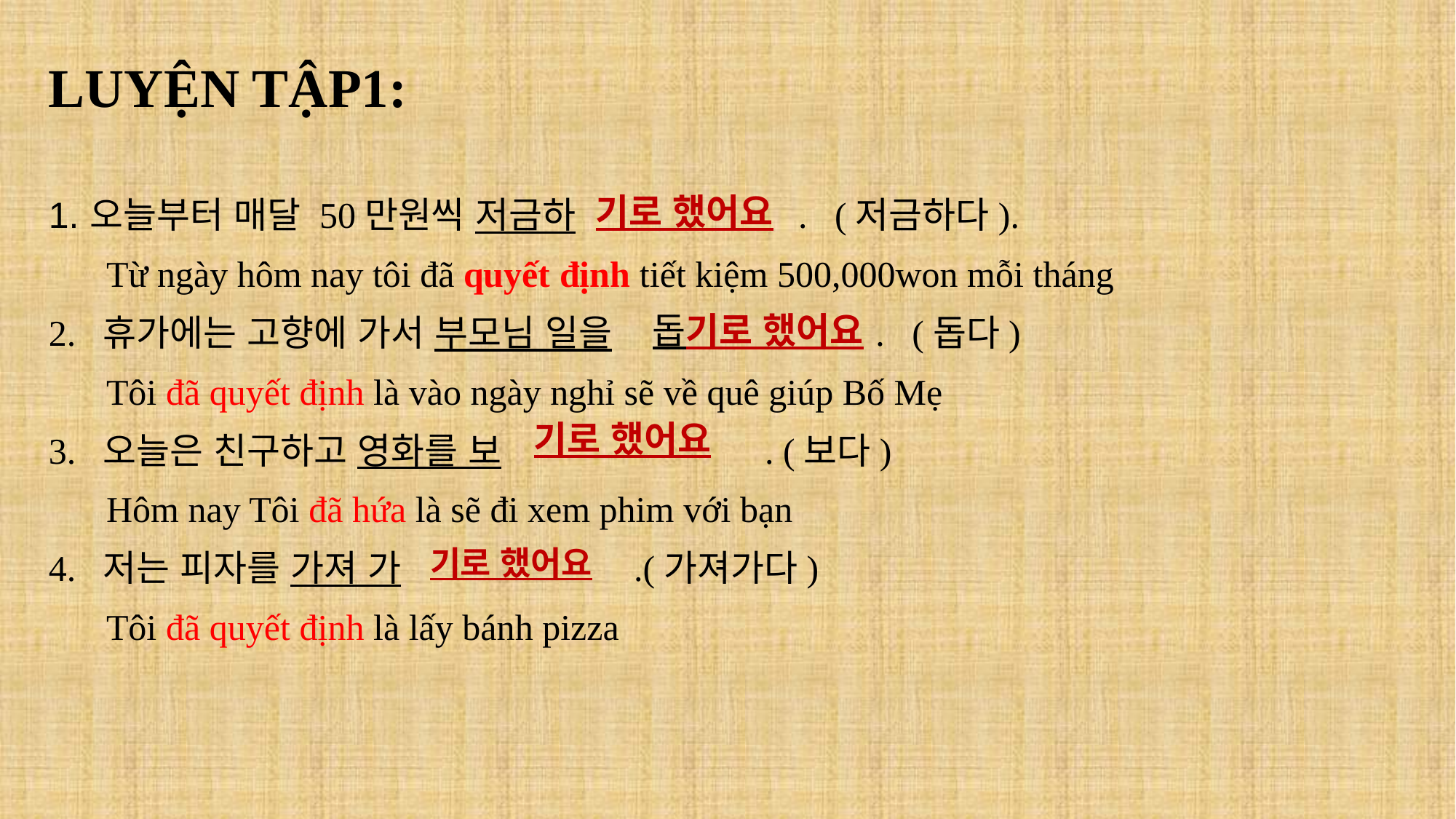

LUYỆN TẬP1:

오늘부터 매달 50만원씩 저금하                     .   (저금하다).
Từ ngày hôm nay tôi đã quyết định tiết kiệm 500,000won mỗi tháng
2.  휴가에는 고향에 가서 부모님 일을                         .   (돕다)
Tôi đã quyết định là vào ngày nghỉ sẽ về quê giúp Bố Mẹ
3.  오늘은 친구하고 영화를 보                         . (보다)
Hôm nay Tôi đã hứa là sẽ đi xem phim với bạn
4.  저는 피자를 가져 가                      .(가져가다)
Tôi đã quyết định là lấy bánh pizza
기로 했어요
돕기로 했어요
기로 했어요
기로 했어요